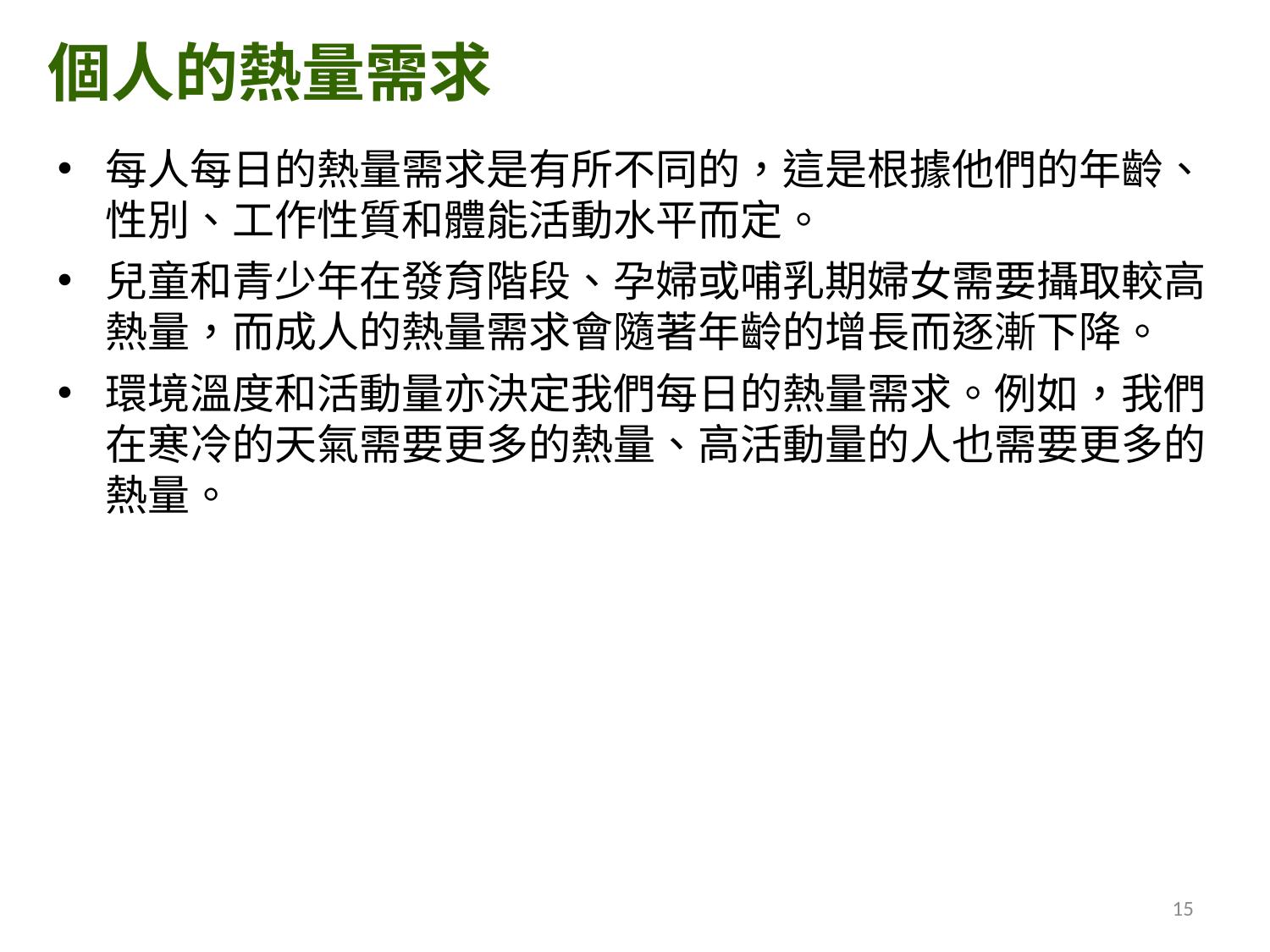

個人的熱量需求
每人每日的熱量需求是有所不同的，這是根據他們的年齡、性別、工作性質和體能活動水平而定。
兒童和青少年在發育階段、孕婦或哺乳期婦女需要攝取較高熱量，而成人的熱量需求會隨著年齡的增長而逐漸下降。
環境溫度和活動量亦決定我們每日的熱量需求。例如，我們在寒冷的天氣需要更多的熱量、高活動量的人也需要更多的熱量。
15